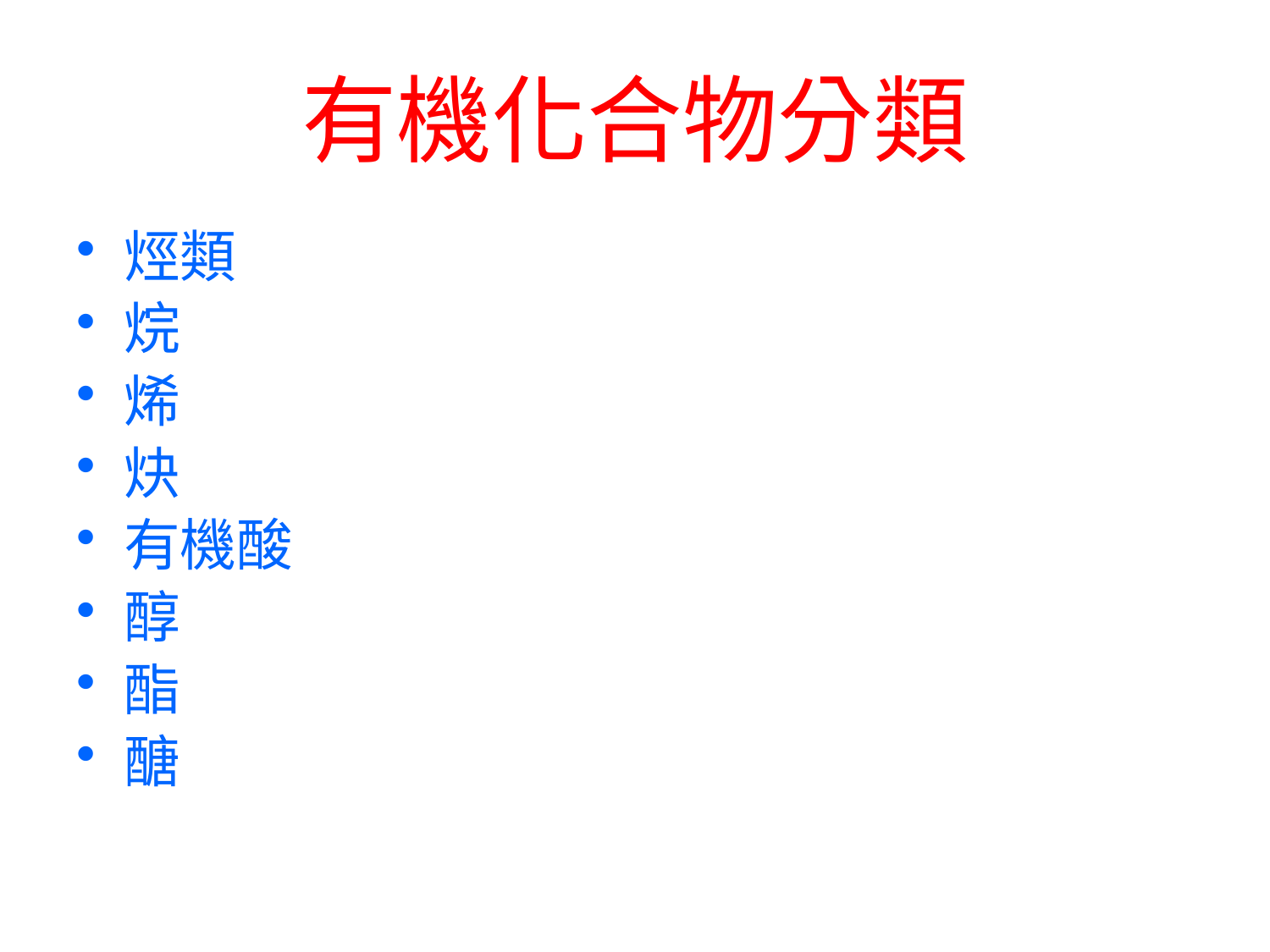

# 有機化合物分類
烴類
烷
烯
炔
有機酸
醇
酯
醣